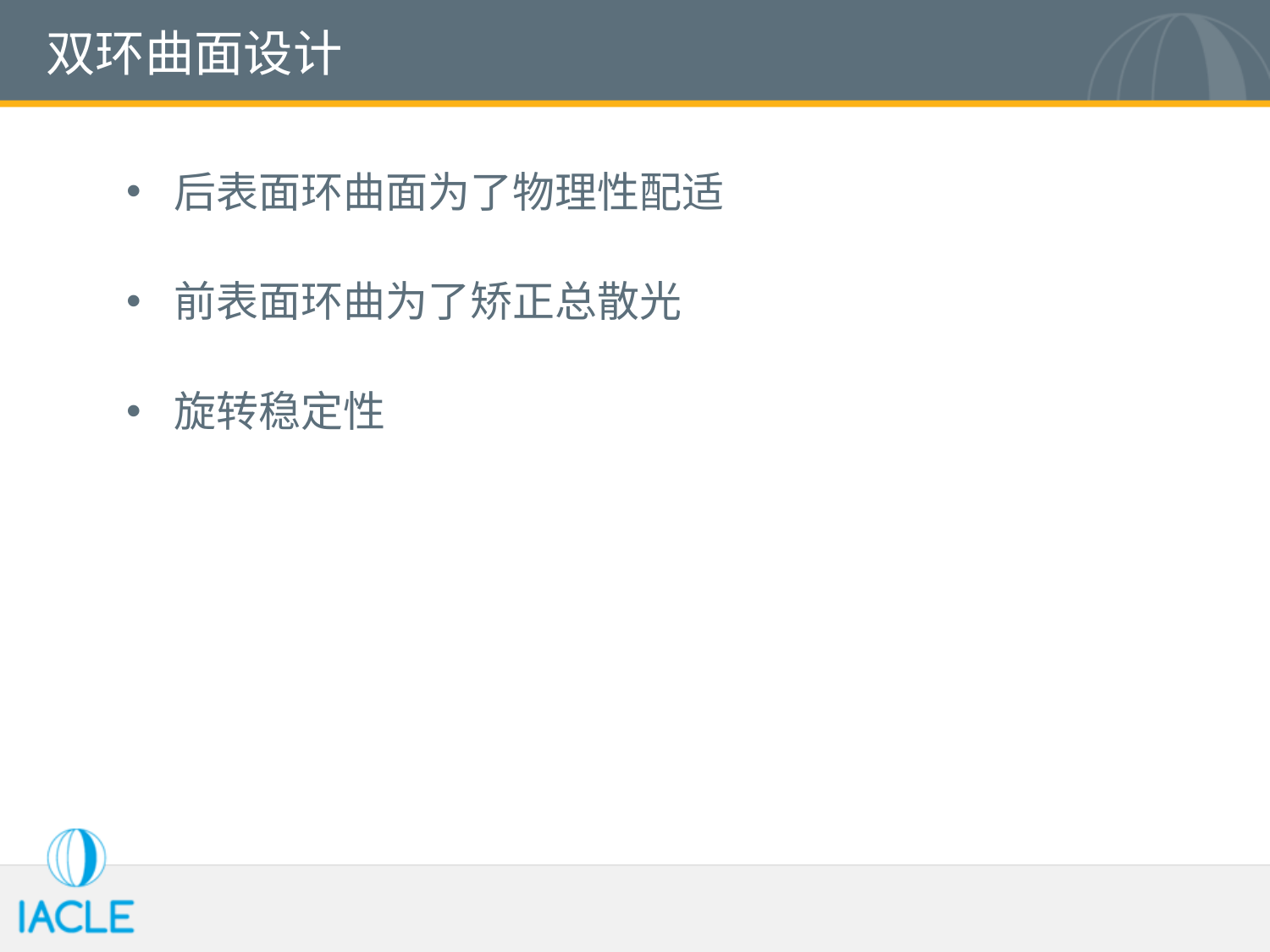

# 双环曲面设计
后表面环曲面为了物理性配适
前表面环曲为了矫正总散光
旋转稳定性